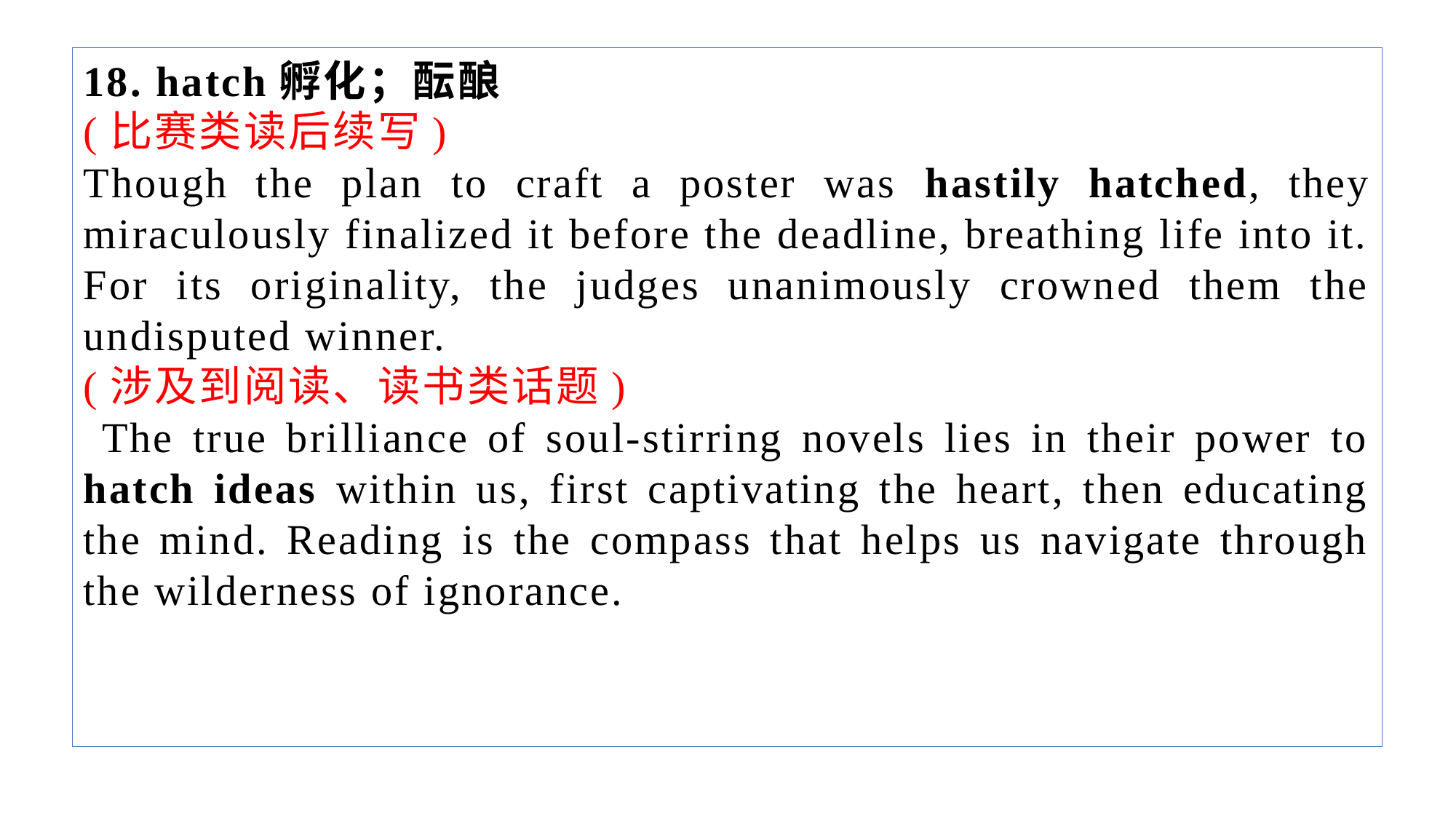

18. hatch孵化；酝酿
(比赛类读后续写)
Though the plan to craft a poster was hastily hatched, they miraculously finalized it before the deadline, breathing life into it. For its originality, the judges unanimously crowned them the undisputed winner.
(涉及到阅读、读书类话题)
 The true brilliance of soul-stirring novels lies in their power to hatch ideas within us, first captivating the heart, then educating the mind. Reading is the compass that helps us navigate through the wilderness of ignorance.